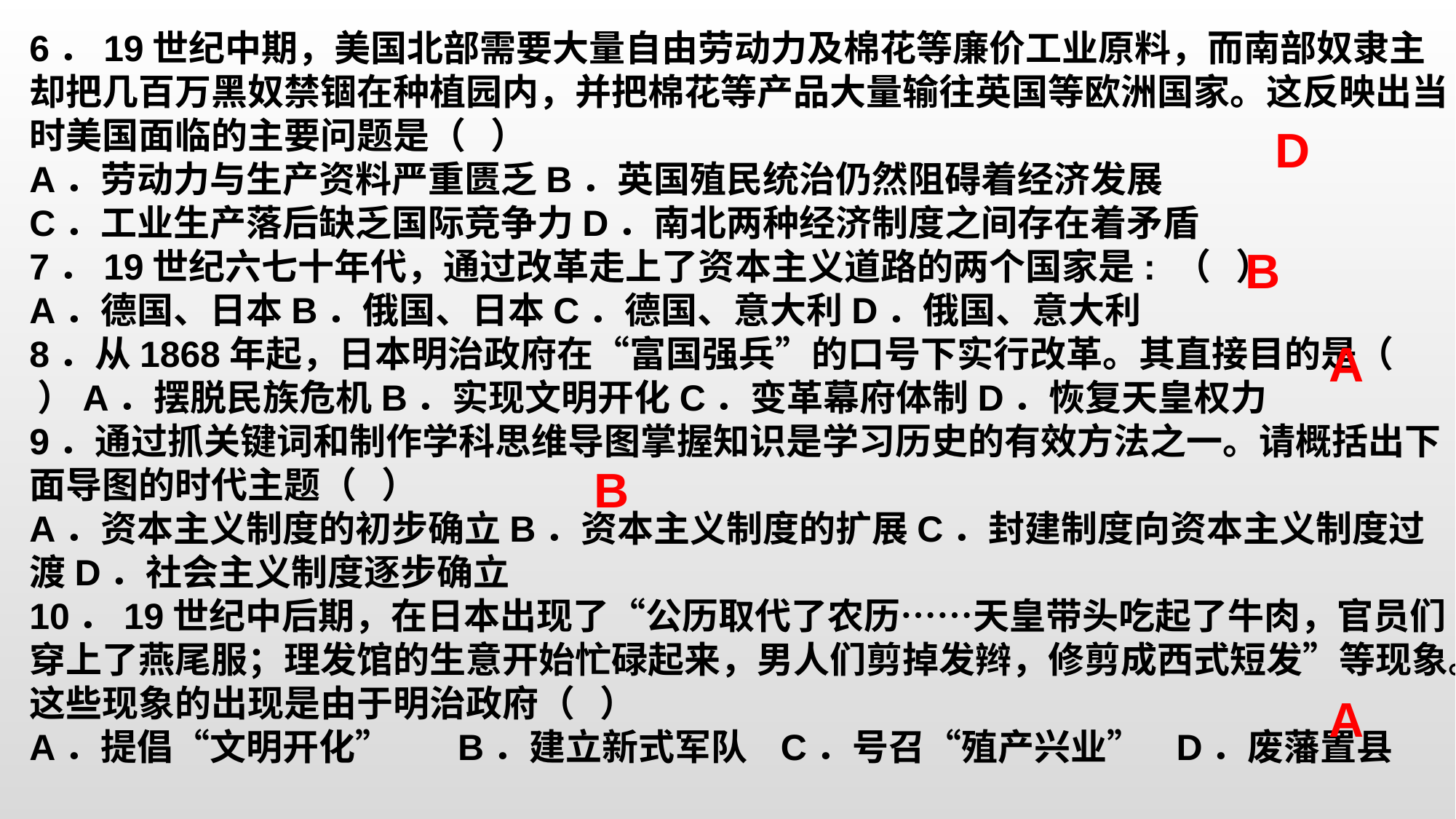

6．19世纪中期，美国北部需要大量自由劳动力及棉花等廉价工业原料，而南部奴隶主却把几百万黑奴禁锢在种植园内，并把棉花等产品大量输往英国等欧洲国家。这反映出当时美国面临的主要问题是（   ）
A．劳动力与生产资料严重匮乏B．英国殖民统治仍然阻碍着经济发展
C．工业生产落后缺乏国际竞争力D．南北两种经济制度之间存在着矛盾
7．19世纪六七十年代，通过改革走上了资本主义道路的两个国家是: （   ）
A．德国、日本B．俄国、日本C．德国、意大利D．俄国、意大利
8．从1868年起，日本明治政府在“富国强兵”的口号下实行改革。其直接目的是（   ）A．摆脱民族危机B．实现文明开化C．变革幕府体制D．恢复天皇权力
9．通过抓关键词和制作学科思维导图掌握知识是学习历史的有效方法之一。请概括出下面导图的时代主题（   ）
A．资本主义制度的初步确立B．资本主义制度的扩展C．封建制度向资本主义制度过渡D．社会主义制度逐步确立
10．19世纪中后期，在日本出现了“公历取代了农历……天皇带头吃起了牛肉，官员们穿上了燕尾服；理发馆的生意开始忙碌起来，男人们剪掉发辫，修剪成西式短发”等现象。这些现象的出现是由于明治政府（   ）
A．提倡“文明开化”       B．建立新式军队   C．号召“殖产兴业”   D．废藩置县
D
B
A
B
A